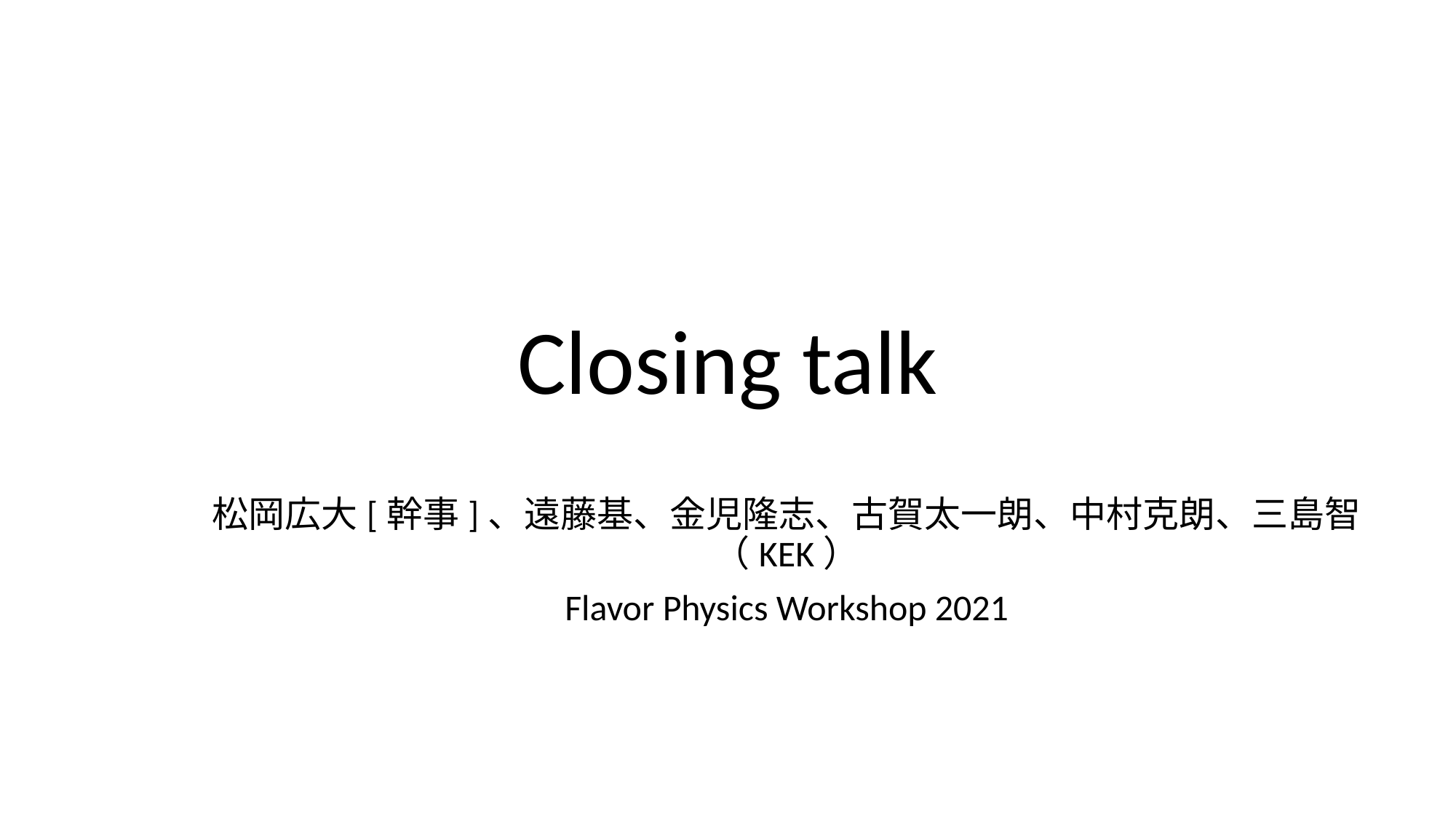

# Closing talk

松岡広大[幹事]、遠藤基、金児隆志、古賀太一朗、中村克朗、三島智（KEK）
Flavor Physics Workshop 2021